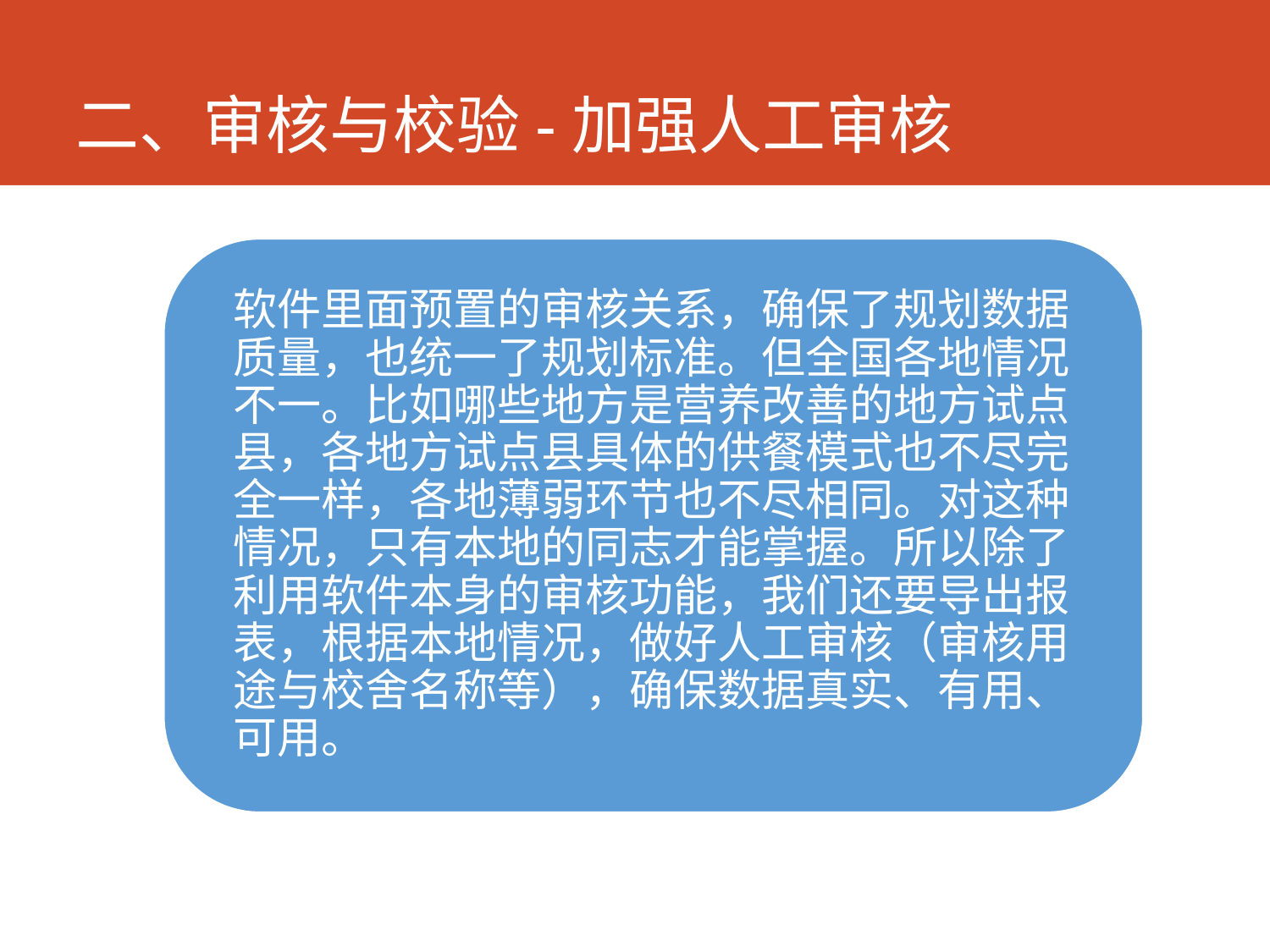

# 二、审核与校验-加强人工审核
软件里面预置的审核关系，确保了规划数据质量，也统一了规划标准。但全国各地情况不一。比如哪些地方是营养改善的地方试点县，各地方试点县具体的供餐模式也不尽完全一样，各地薄弱环节也不尽相同。对这种情况，只有本地的同志才能掌握。所以除了利用软件本身的审核功能，我们还要导出报表，根据本地情况，做好人工审核（审核用途与校舍名称等），确保数据真实、有用、可用。